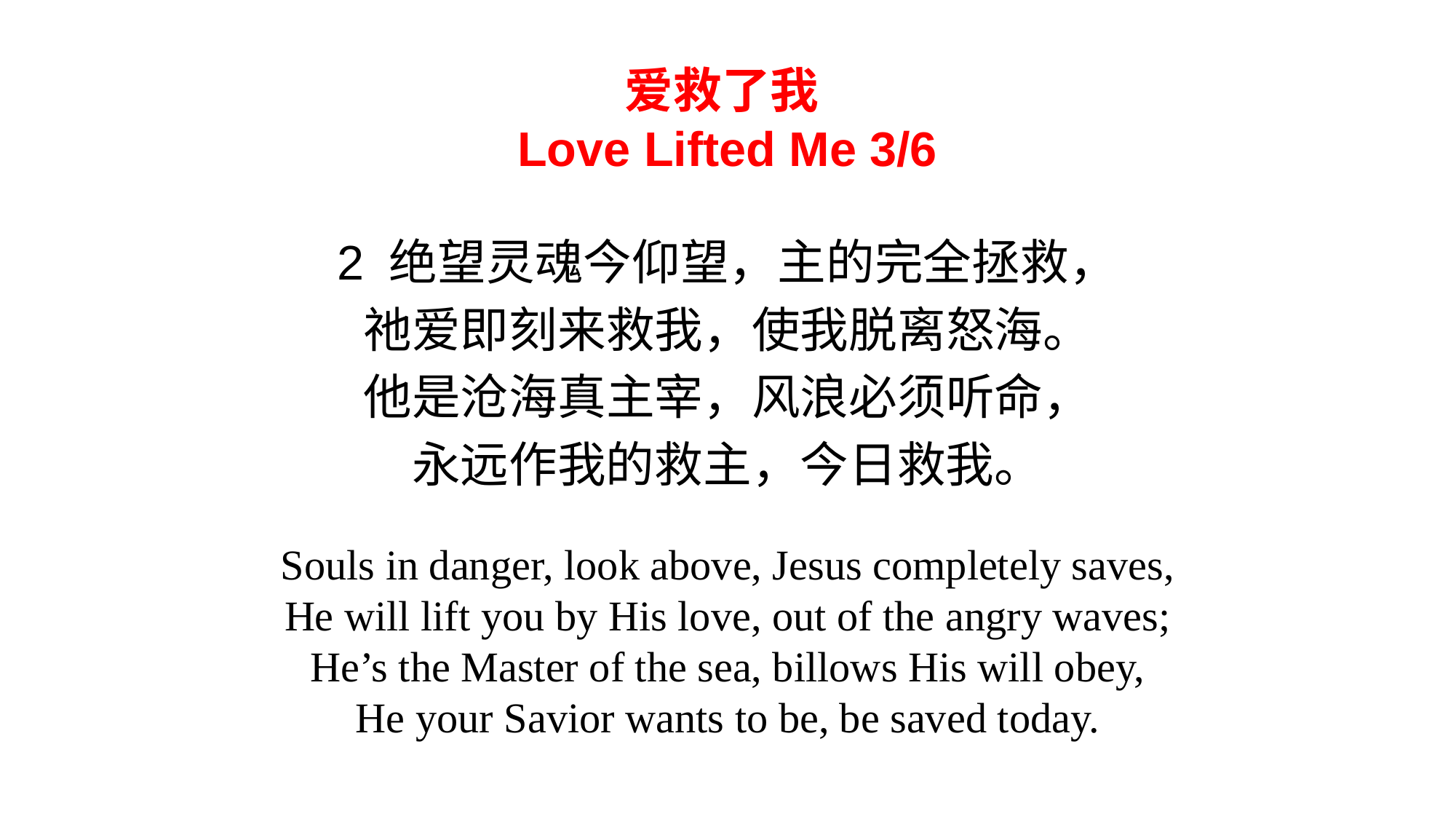

爱救了我
Love Lifted Me 3/6
2 绝望灵魂今仰望，主的完全拯救，
祂爱即刻来救我，使我脱离怒海。
他是沧海真主宰，风浪必须听命，
永远作我的救主，今日救我。

Souls in danger, look above, Jesus completely saves,
He will lift you by His love, out of the angry waves;
He’s the Master of the sea, billows His will obey,
He your Savior wants to be, be saved today.